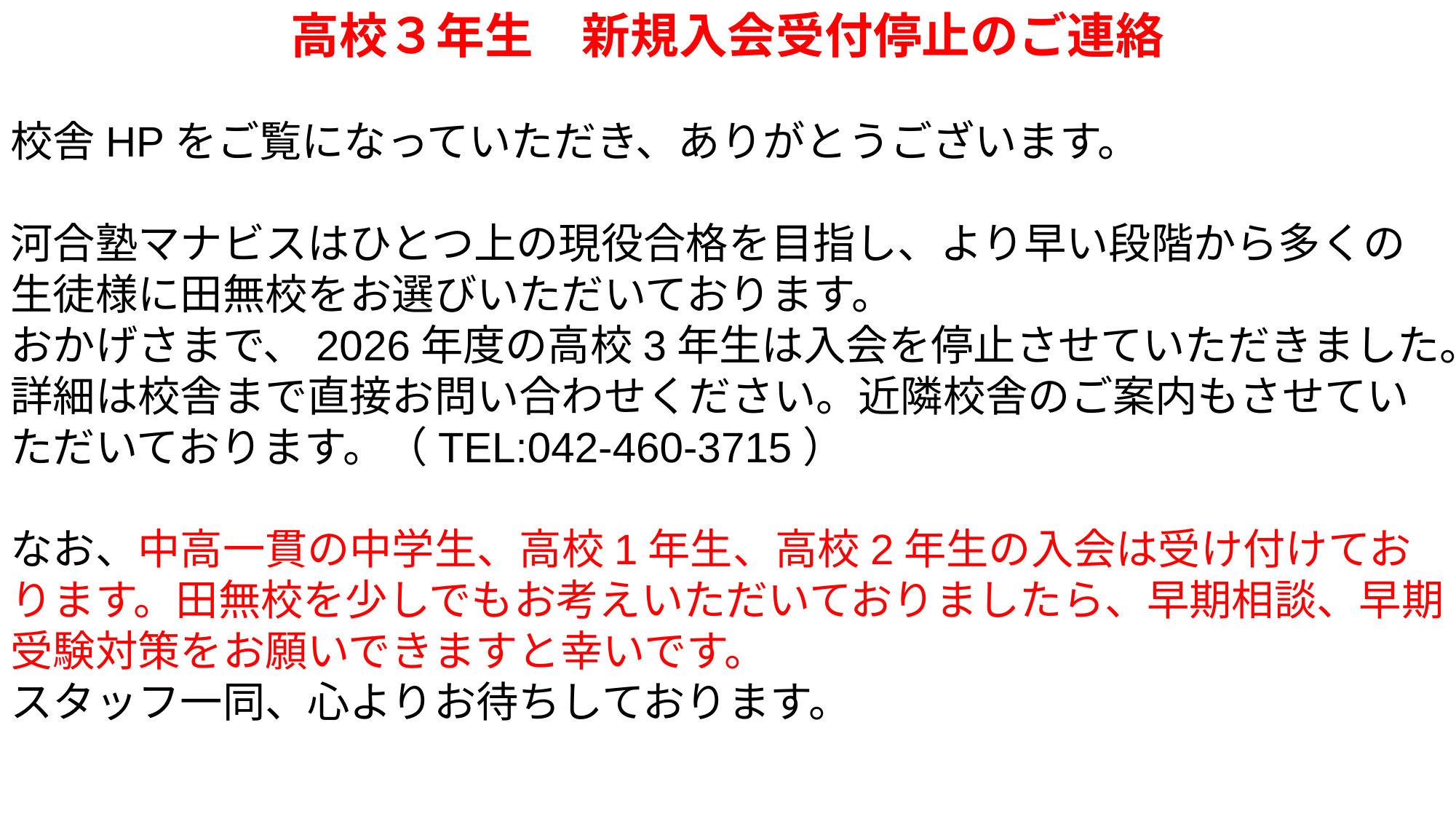

高校３年生　新規入会受付停止のご連絡

校舎HPをご覧になっていただき、ありがとうございます。

河合塾マナビスはひとつ上の現役合格を目指し、より早い段階から多くの生徒様に田無校をお選びいただいております。
おかげさまで、2026年度の高校3年生は入会を停止させていただきました。詳細は校舎まで直接お問い合わせください。近隣校舎のご案内もさせていただいております。（TEL:042-460-3715）
なお、中高一貫の中学生、高校1年生、高校2年生の入会は受け付けております。田無校を少しでもお考えいただいておりましたら、早期相談、早期受験対策をお願いできますと幸いです。
スタッフ一同、心よりお待ちしております。